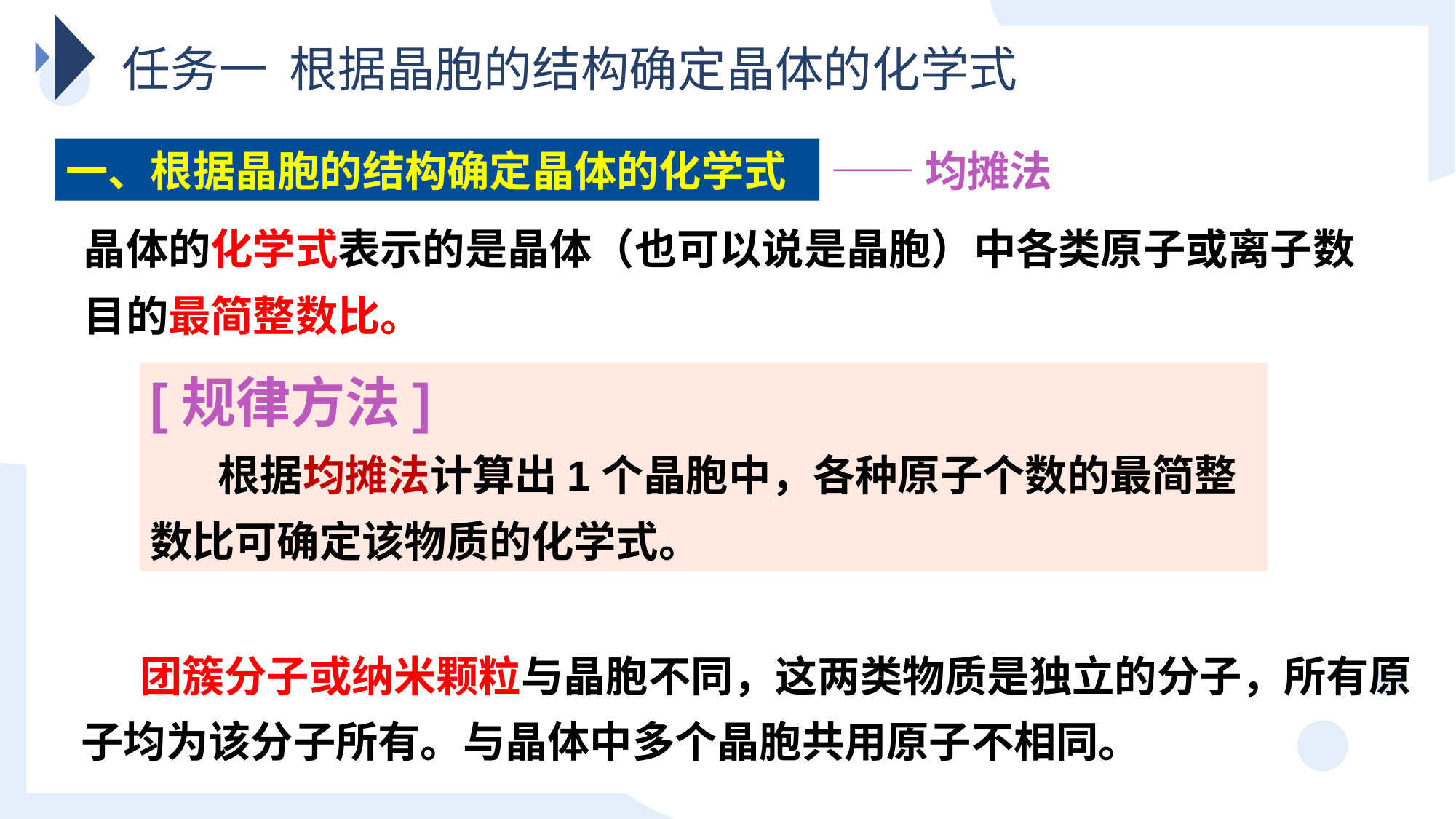

任务一  根据晶胞的结构确定晶体的化学式

一、根据晶胞的结构确定晶体的化学式
——均摊法
晶体的化学式表示的是晶体（也可以说是晶胞）中各类原子或离子数目的最简整数比。
[规律方法]
      根据均摊法计算出1个晶胞中，各种原子个数的最简整数比可确定该物质的化学式。
     团簇分子或纳米颗粒与晶胞不同，这两类物质是独立的分子，所有原子均为该分子所有。与晶体中多个晶胞共用原子不相同。